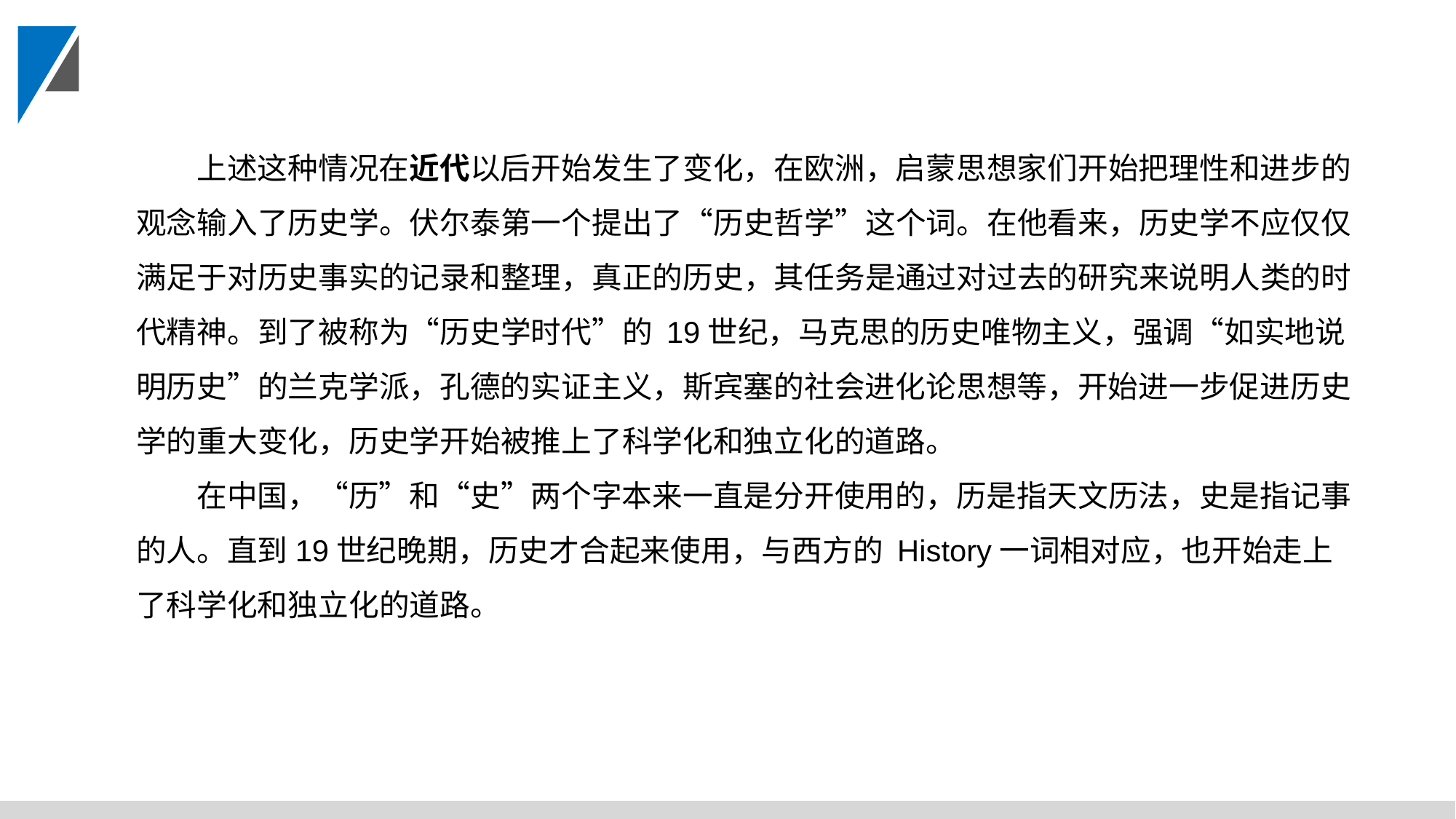

上述这种情况在近代以后开始发生了变化，在欧洲，启蒙思想家们开始把理性和进步的观念输入了历史学。伏尔泰第一个提出了“历史哲学”这个词。在他看来，历史学不应仅仅满足于对历史事实的记录和整理，真正的历史，其任务是通过对过去的研究来说明人类的时代精神。到了被称为“历史学时代”的 19世纪，马克思的历史唯物主义，强调“如实地说明历史”的兰克学派，孔德的实证主义，斯宾塞的社会进化论思想等，开始进一步促进历史学的重大变化，历史学开始被推上了科学化和独立化的道路。
在中国，“历”和“史”两个字本来一直是分开使用的，历是指天文历法，史是指记事的人。直到19世纪晚期，历史才合起来使用，与西方的 History一词相对应，也开始走上了科学化和独立化的道路。